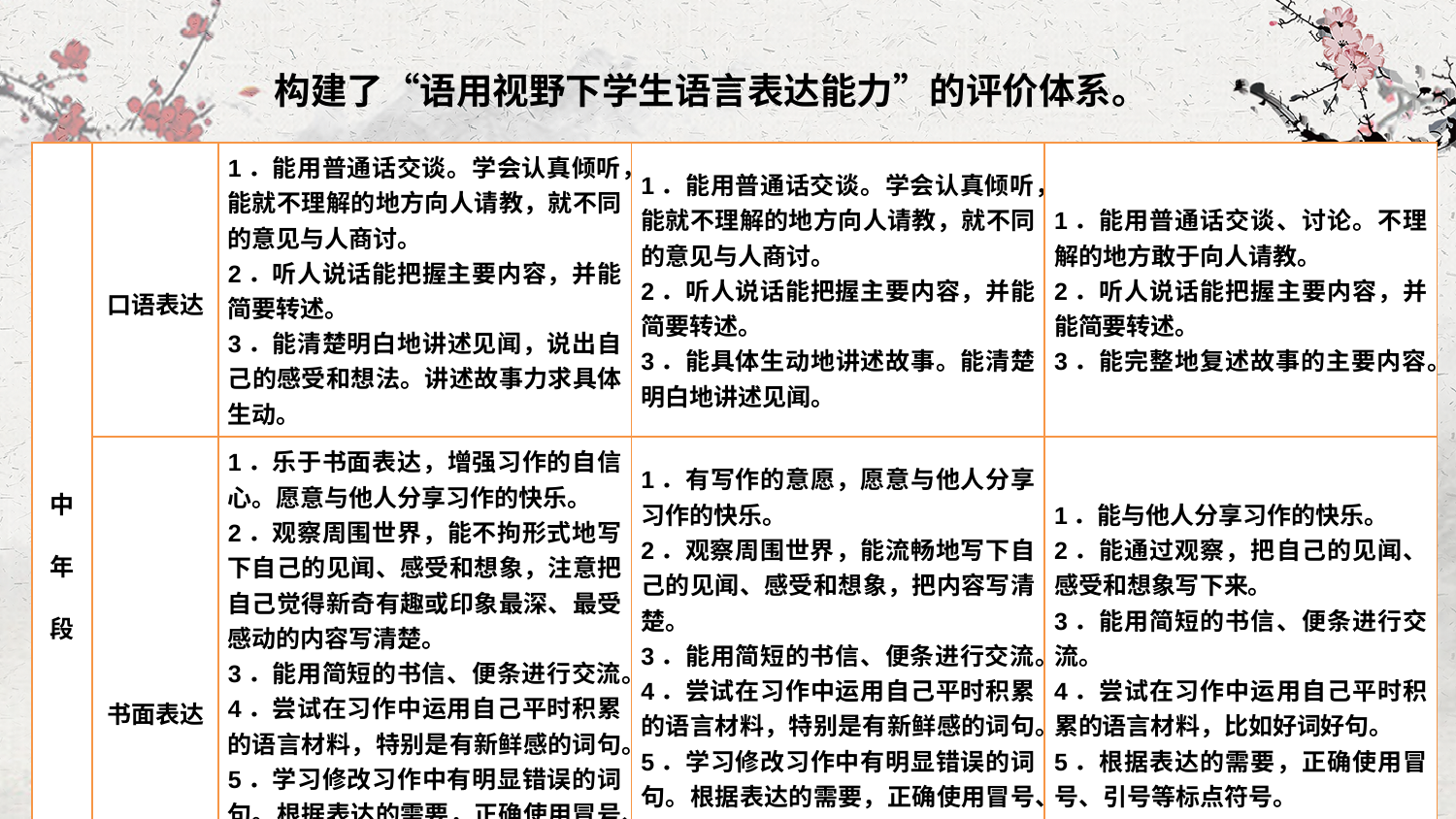

构建了“语用视野下学生语言表达能力”的评价体系。
| 中   年   段 | 口语表达 | 1．能用普通话交谈。学会认真倾听，能就不理解的地方向人请教，就不同的意见与人商讨。 2．听人说话能把握主要内容，并能简要转述。 3．能清楚明白地讲述见闻，说出自己的感受和想法。讲述故事力求具体生动。 | 1．能用普通话交谈。学会认真倾听，能就不理解的地方向人请教，就不同的意见与人商讨。 2．听人说话能把握主要内容，并能简要转述。 3．能具体生动地讲述故事。能清楚明白地讲述见闻。 | 1．能用普通话交谈、讨论。不理解的地方敢于向人请教。 2．听人说话能把握主要内容，并能简要转述。 3．能完整地复述故事的主要内容。 |
| --- | --- | --- | --- | --- |
|  | 书面表达 | 1．乐于书面表达，增强习作的自信心。愿意与他人分享习作的快乐。 2．观察周围世界，能不拘形式地写下自己的见闻、感受和想象，注意把自己觉得新奇有趣或印象最深、最受感动的内容写清楚。 3．能用简短的书信、便条进行交流。 4．尝试在习作中运用自己平时积累的语言材料，特别是有新鲜感的词句。 5．学习修改习作中有明显错误的词句。根据表达的需要，正确使用冒号、引号等标点符号。 6．课内习作每学年16次左右。 | 1．有写作的意愿，愿意与他人分享习作的快乐。 2．观察周围世界，能流畅地写下自己的见闻、感受和想象，把内容写清楚。 3．能用简短的书信、便条进行交流。 4．尝试在习作中运用自己平时积累的语言材料，特别是有新鲜感的词句。 5．学习修改习作中有明显错误的词句。根据表达的需要，正确使用冒号、引号等标点符号。 6．课内习作每学年16次左右。 | 1．能与他人分享习作的快乐。 2．能通过观察，把自己的见闻、感受和想象写下来。 3．能用简短的书信、便条进行交流。 4．尝试在习作中运用自己平时积累的语言材料，比如好词好句。 5．根据表达的需要，正确使用冒号、引号等标点符号。 6．课内习作每学年16次左右。 |